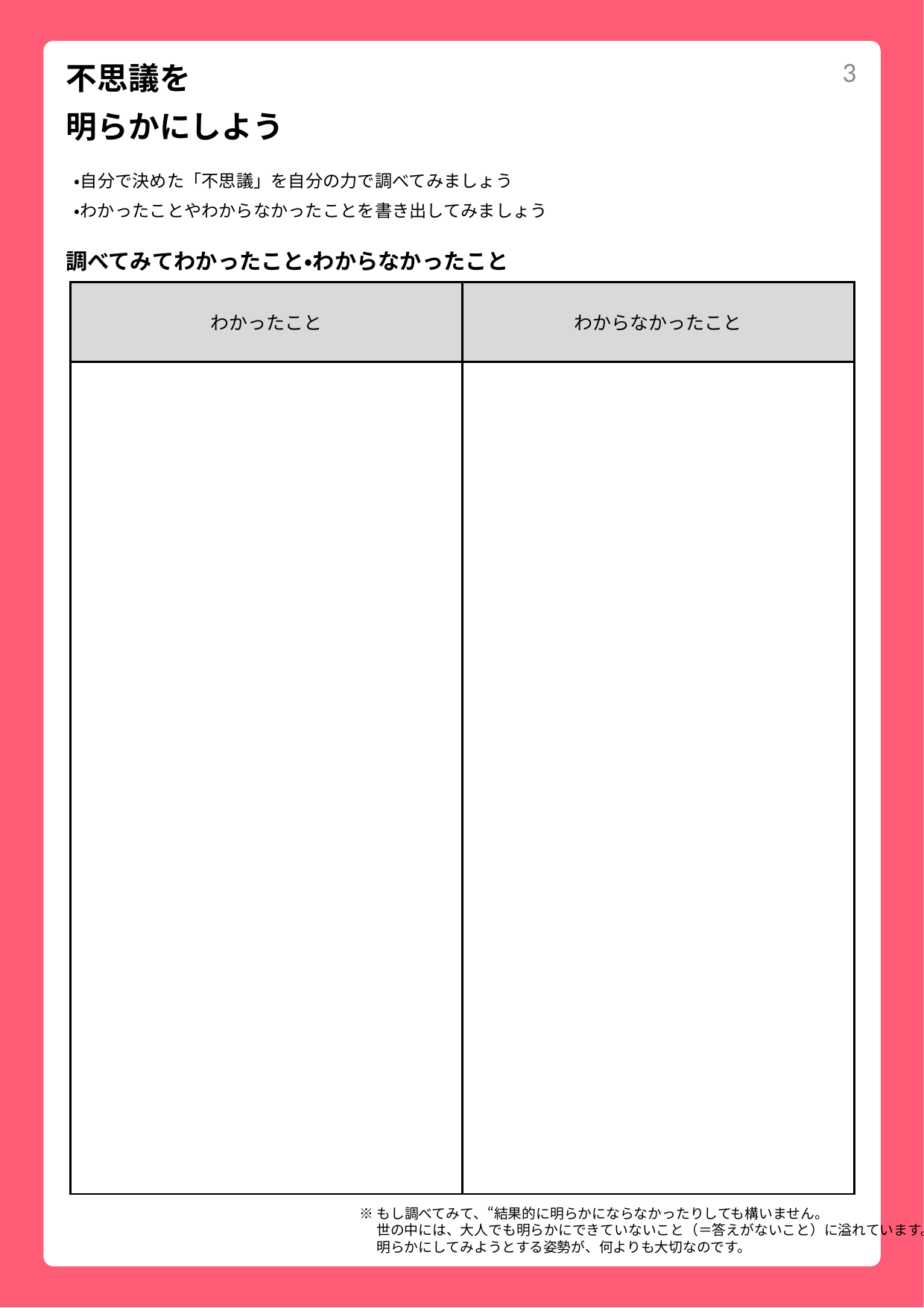

不思議を
明らかにしよう
3
・自分で決めた「不思議」を自分の力で調べてみましょう
・わかったことやわからなかったことを書き出してみましょう
調べてみてわかったこと・わからなかったこと
| わかったこと | わからなかったこと |
| --- | --- |
|  |  |
※もし調べてみて、“結果的に明らかにならなかったりしても構いません。
　 世の中には、大人でも明らかにできていないこと（＝答えがないこと）に溢れています。
　 明らかにしてみようとする姿勢が、何よりも大切なのです。